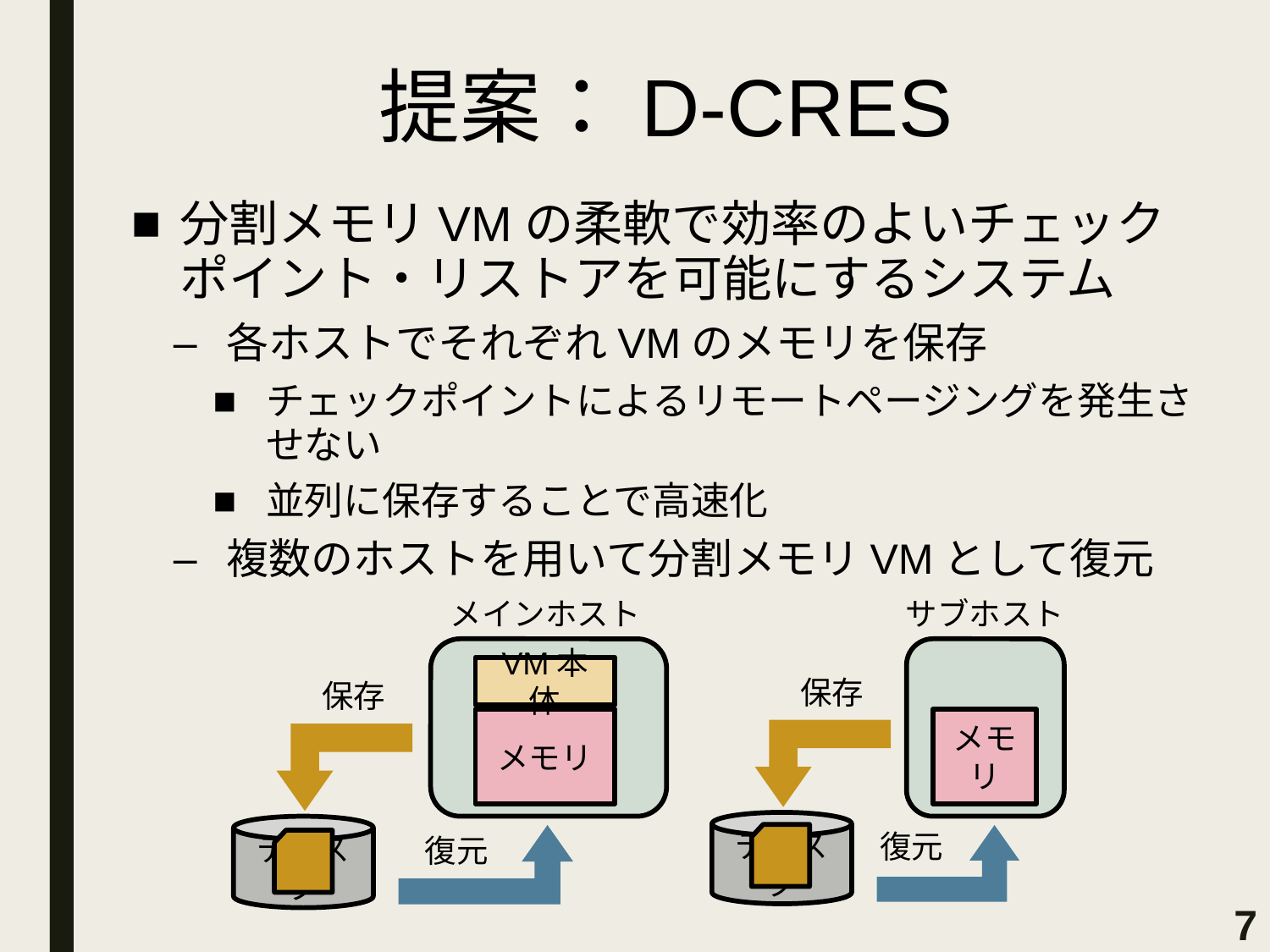

# 提案：D-CRES
分割メモリVMの柔軟で効率のよいチェックポイント・リストアを可能にするシステム
各ホストでそれぞれVMのメモリを保存
チェックポイントによるリモートページングを発生させない
並列に保存することで高速化
複数のホストを用いて分割メモリVMとして復元
メインホスト
サブホスト

VM本体
保存
保存
メモリ
メモリ

ディスク
ディスク
復元

復元

7